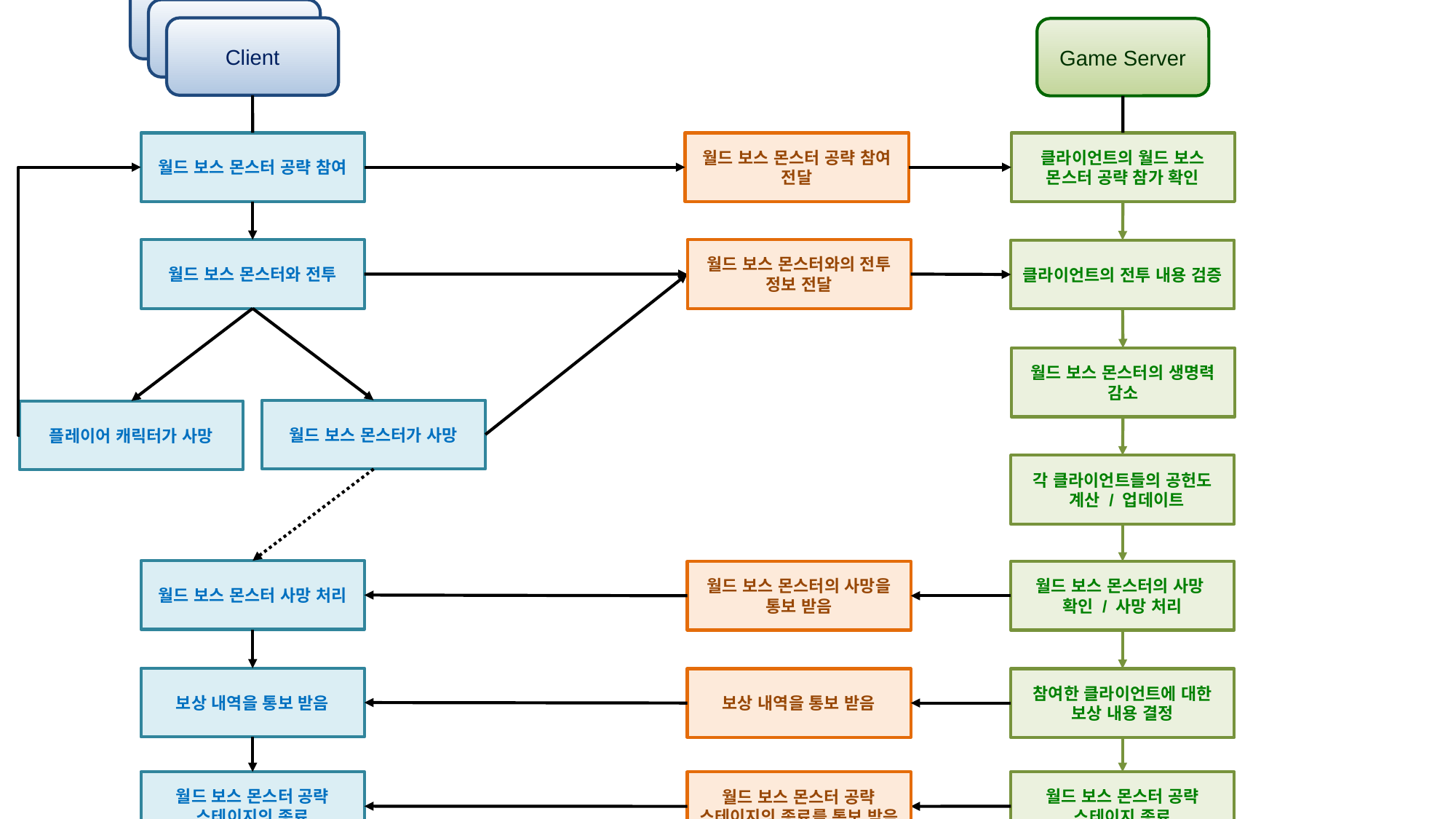

Client
Client
Client
Game Server
월드 보스 몬스터 공략 참여
월드 보스 몬스터 공략 참여 전달
클라이언트의 월드 보스 몬스터 공략 참가 확인
월드 보스 몬스터와 전투
월드 보스 몬스터와의 전투 정보 전달
클라이언트의 전투 내용 검증
월드 보스 몬스터의 생명력 감소
월드 보스 몬스터가 사망
플레이어 캐릭터가 사망
각 클라이언트들의 공헌도
 계산 / 업데이트
월드 보스 몬스터 사망 처리
월드 보스 몬스터의 사망을 통보 받음
월드 보스 몬스터의 사망
확인 / 사망 처리
보상 내역을 통보 받음
보상 내역을 통보 받음
참여한 클라이언트에 대한 보상 내용 결정
월드 보스 몬스터 공략 스테이지의 종료
월드 보스 몬스터 공략 스테이지 종료
월드 보스 몬스터 공략 스테이지의 종료를 통보 받음